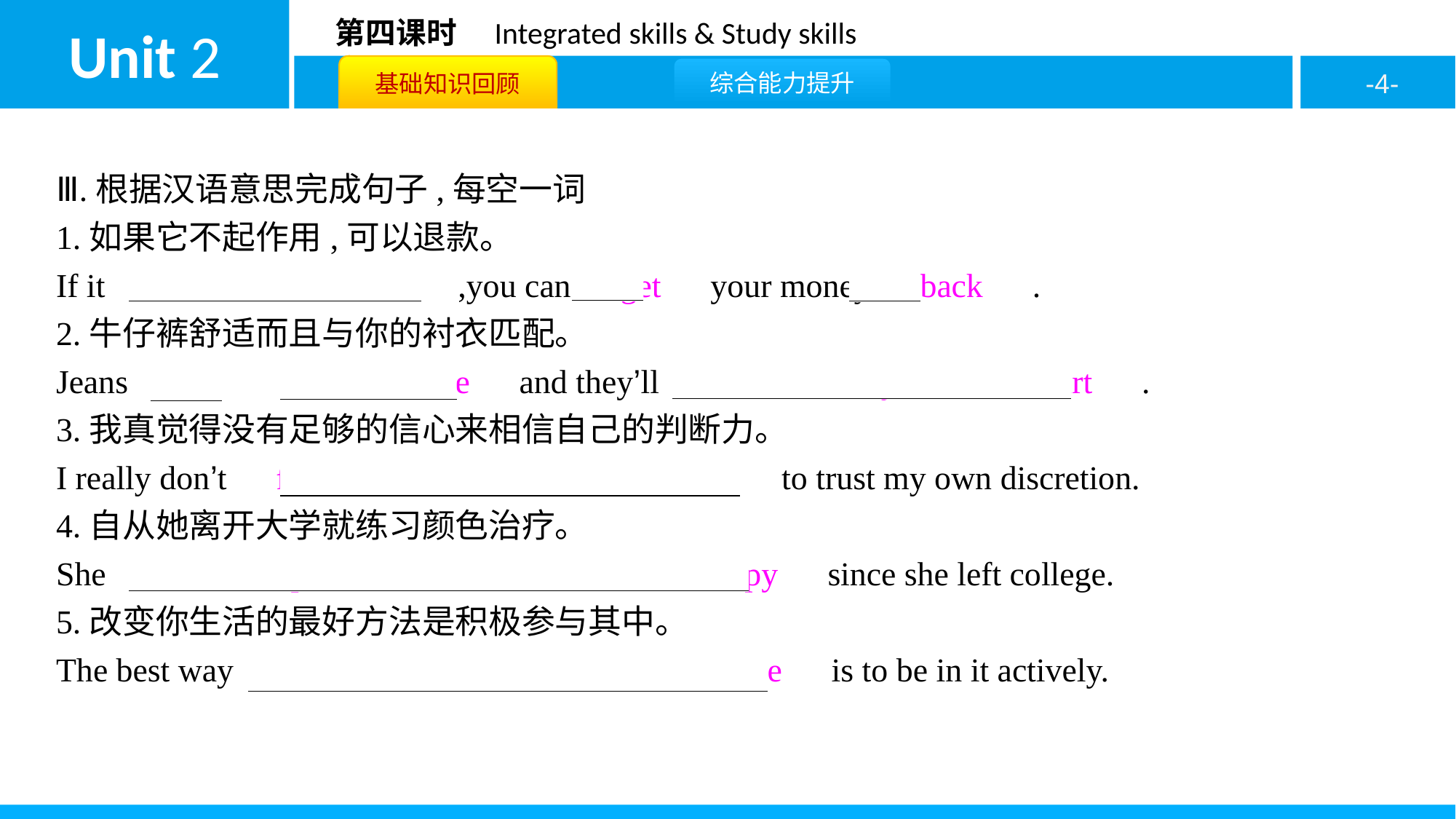

Ⅲ.根据汉语意思完成句子,每空一词
1.如果它不起作用,可以退款。
If it　doesn’t　 　work　,you can　get　your money　back　.
2.牛仔裤舒适而且与你的衬衣匹配。
Jeans　are　 　comfortable　and they’ll　match　 　your　 　shirt　.
3.我真觉得没有足够的信心来相信自己的判断力。
I really don’t　feel　 　confident　 　enough　to trust my own discretion.
4.自从她离开大学就练习颜色治疗。
She　has　 　practised　 　colour　 　therapy　since she left college.
5.改变你生活的最好方法是积极参与其中。
The best way　to　 　change　 　your　 　life　is to be in it actively.